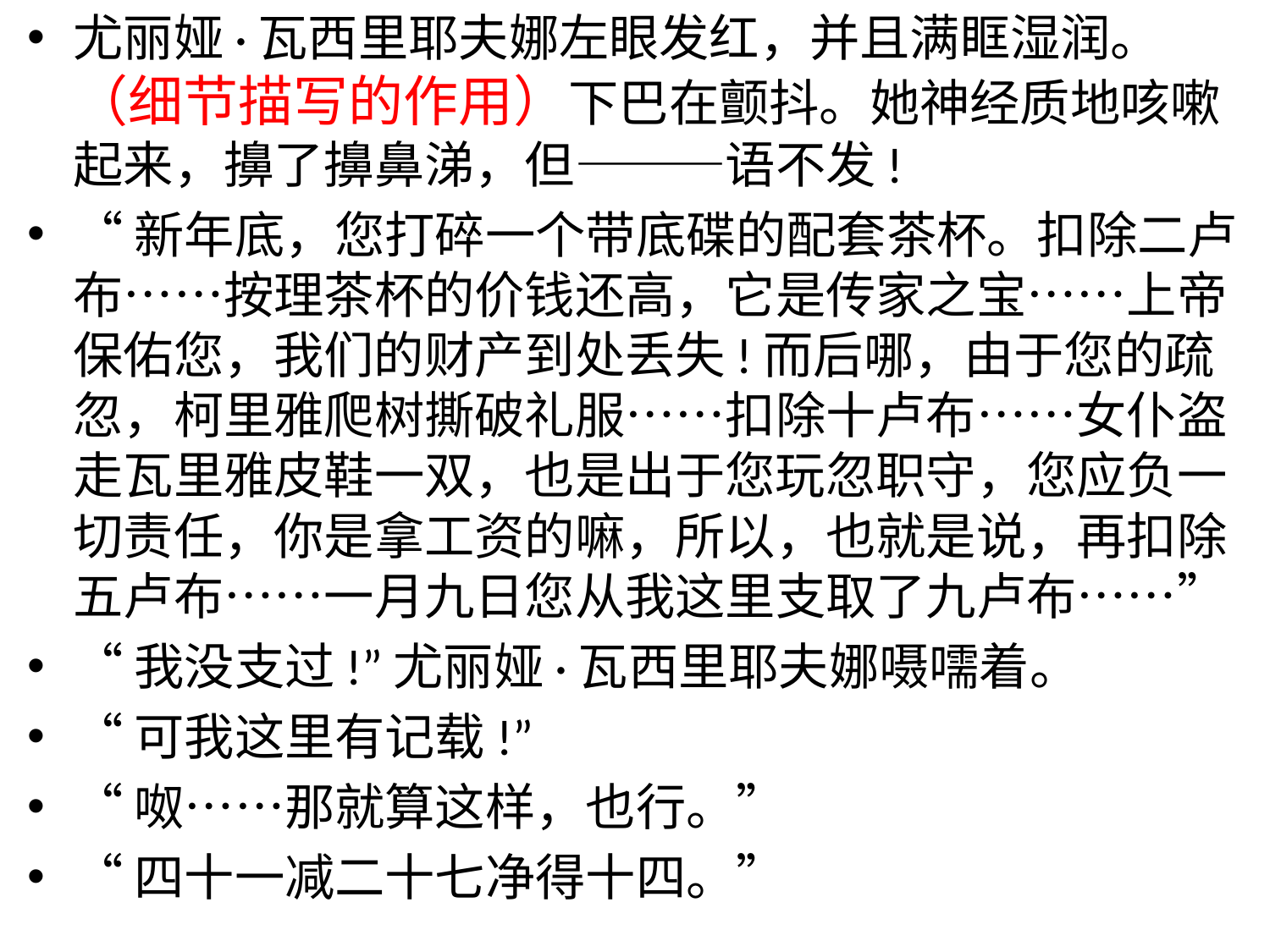

尤丽娅·瓦西里耶夫娜左眼发红，并且满眶湿润。（细节描写的作用）下巴在颤抖。她神经质地咳嗽起来，擤了擤鼻涕，但———语不发!
“新年底，您打碎一个带底碟的配套茶杯。扣除二卢布……按理茶杯的价钱还高，它是传家之宝……上帝保佑您，我们的财产到处丢失!而后哪，由于您的疏忽，柯里雅爬树撕破礼服……扣除十卢布……女仆盗走瓦里雅皮鞋一双，也是出于您玩忽职守，您应负一切责任，你是拿工资的嘛，所以，也就是说，再扣除五卢布……一月九日您从我这里支取了九卢布……”
“我没支过!”尤丽娅·瓦西里耶夫娜嗫嚅着。
“可我这里有记载!”
“呶……那就算这样，也行。”
“四十一减二十七净得十四。”